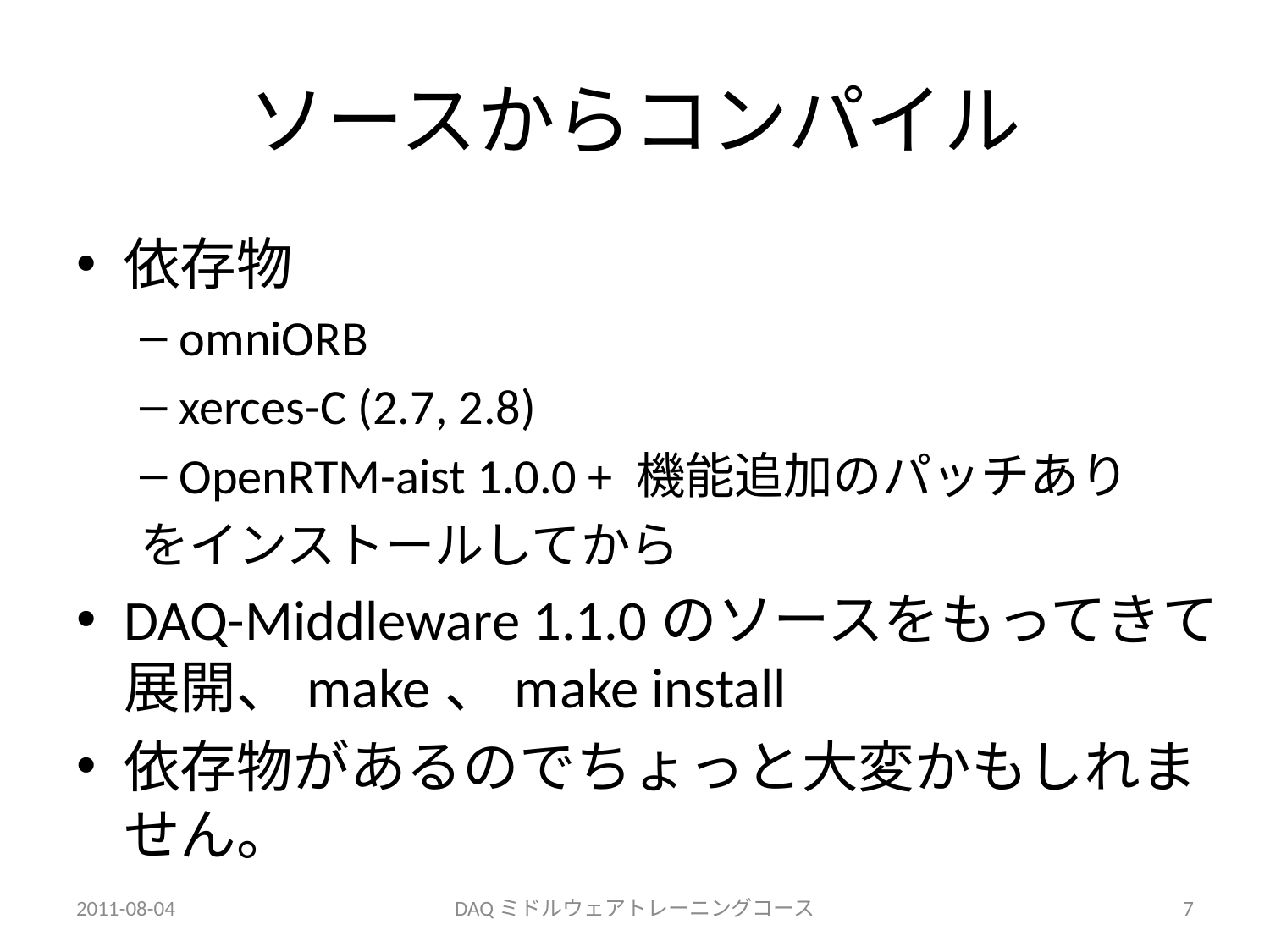

# ソースからコンパイル
依存物
omniORB
xerces-C (2.7, 2.8)
OpenRTM-aist 1.0.0 + 機能追加のパッチあり
をインストールしてから
DAQ-Middleware 1.1.0のソースをもってきて展開、make、make install
依存物があるのでちょっと大変かもしれません。
2011-08-04
DAQミドルウェアトレーニングコース
7